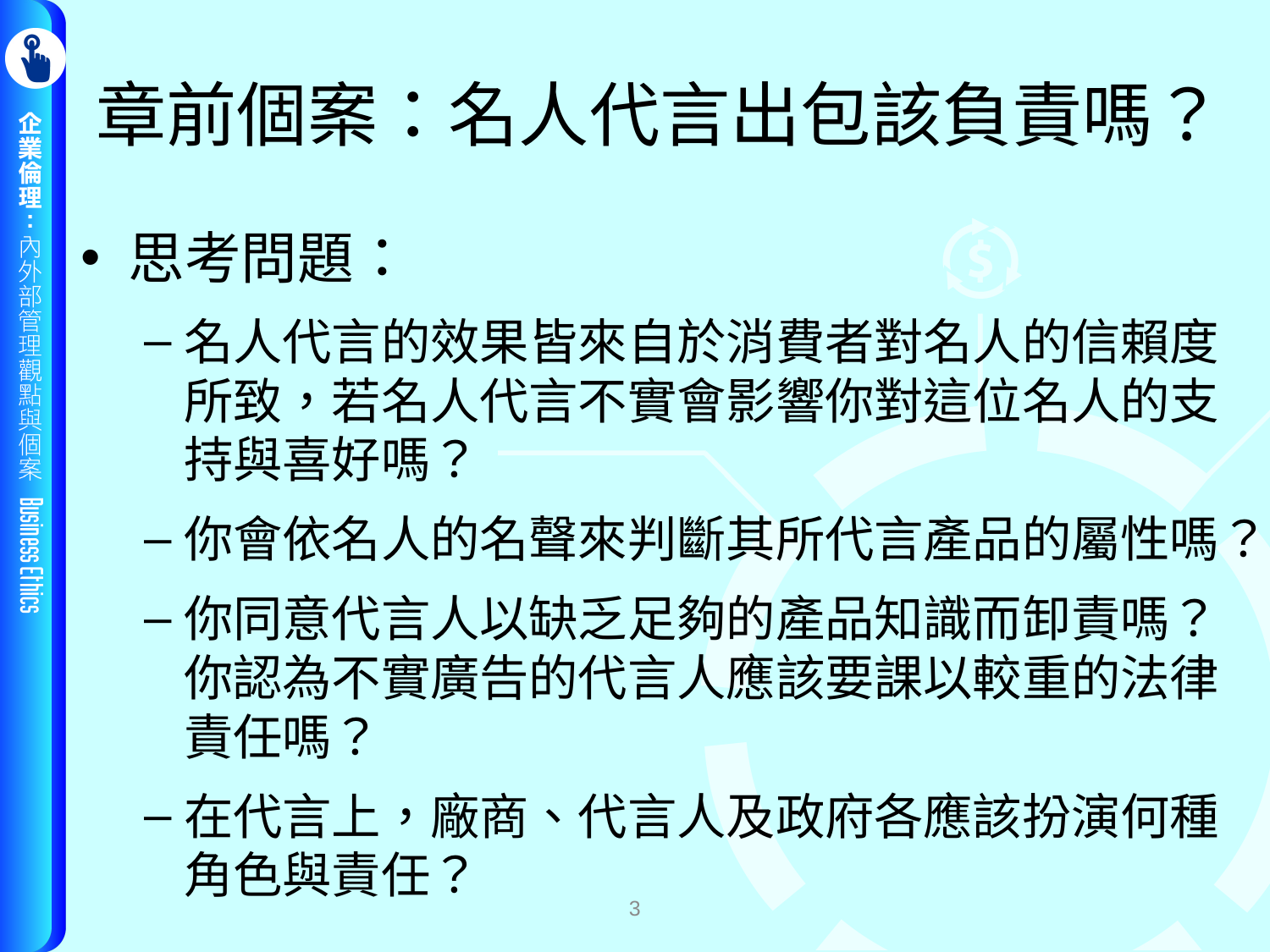

# 章前個案：名人代言出包該負責嗎？
思考問題：
名人代言的效果皆來自於消費者對名人的信賴度所致，若名人代言不實會影響你對這位名人的支持與喜好嗎？
你會依名人的名聲來判斷其所代言產品的屬性嗎？
你同意代言人以缺乏足夠的產品知識而卸責嗎？你認為不實廣告的代言人應該要課以較重的法律責任嗎？
在代言上，廠商、代言人及政府各應該扮演何種角色與責任？
3